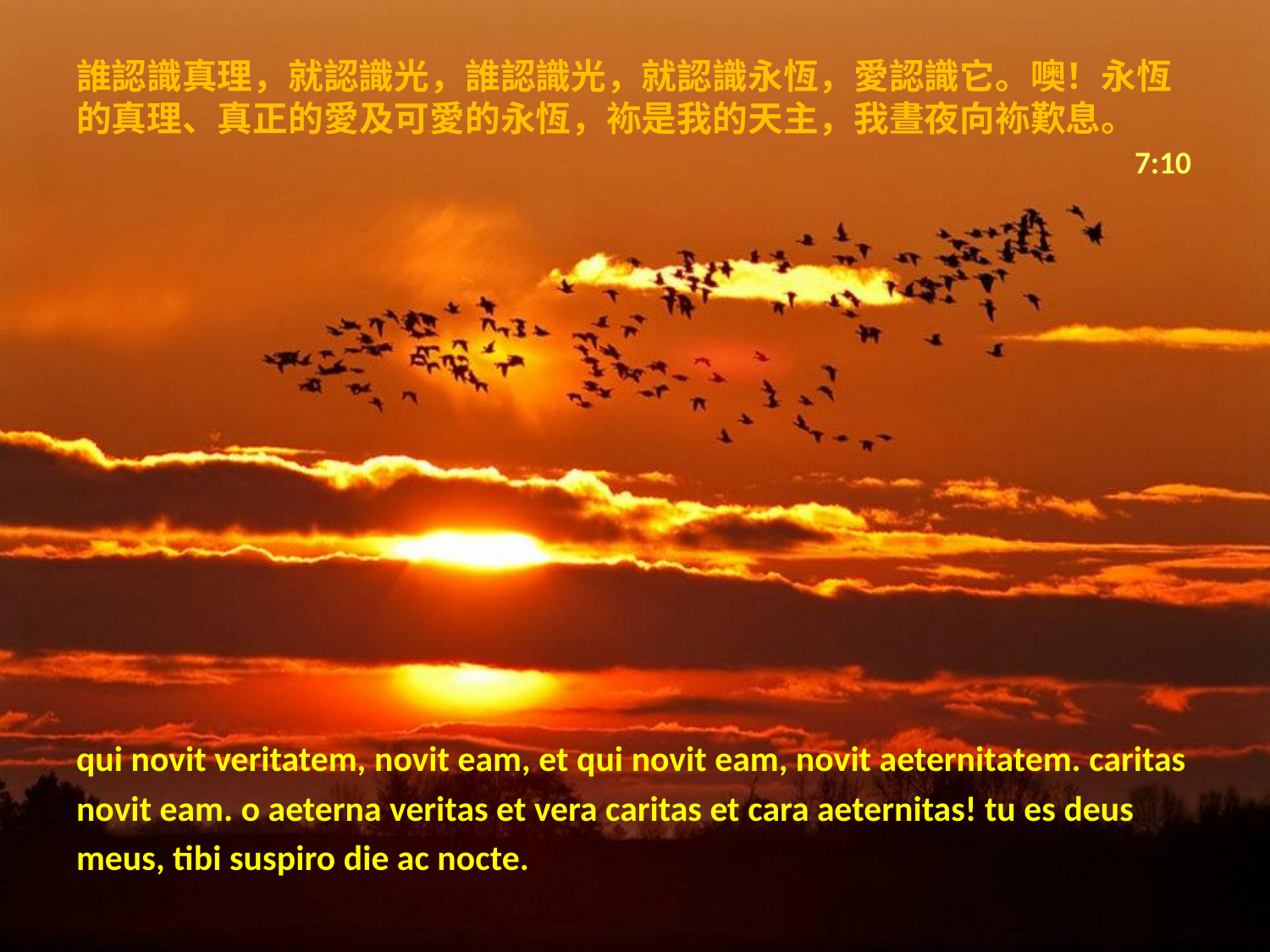

# 誰認識真理，就認識光，誰認識光，就認識永恆，愛認識它。噢！永恆的真理、真正的愛及可愛的永恆，袮是我的天主，我晝夜向袮歎息。     							                    7:10
qui novit veritatem, novit eam, et qui novit eam, novit aeternitatem. caritas
novit eam. o aeterna veritas et vera caritas et cara aeternitas! tu es deus
meus, tibi suspiro die ac nocte.